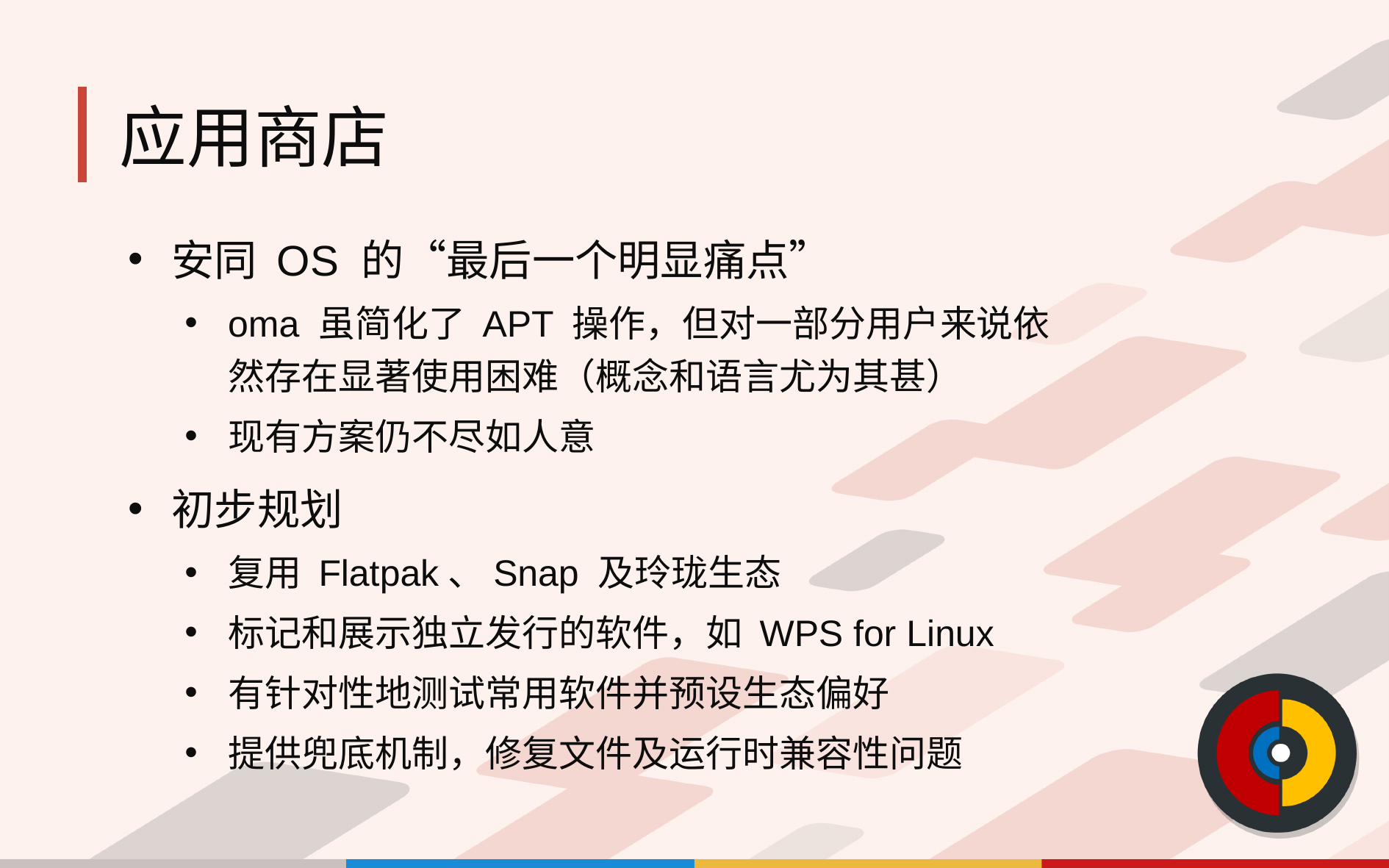

# 应用商店
安同 OS 的“最后一个明显痛点”
oma 虽简化了 APT 操作，但对一部分用户来说依然存在显著使用困难（概念和语言尤为其甚）
现有方案仍不尽如人意
初步规划
复用 Flatpak、Snap 及玲珑生态
标记和展示独立发行的软件，如 WPS for Linux
有针对性地测试常用软件并预设生态偏好
提供兜底机制，修复文件及运行时兼容性问题